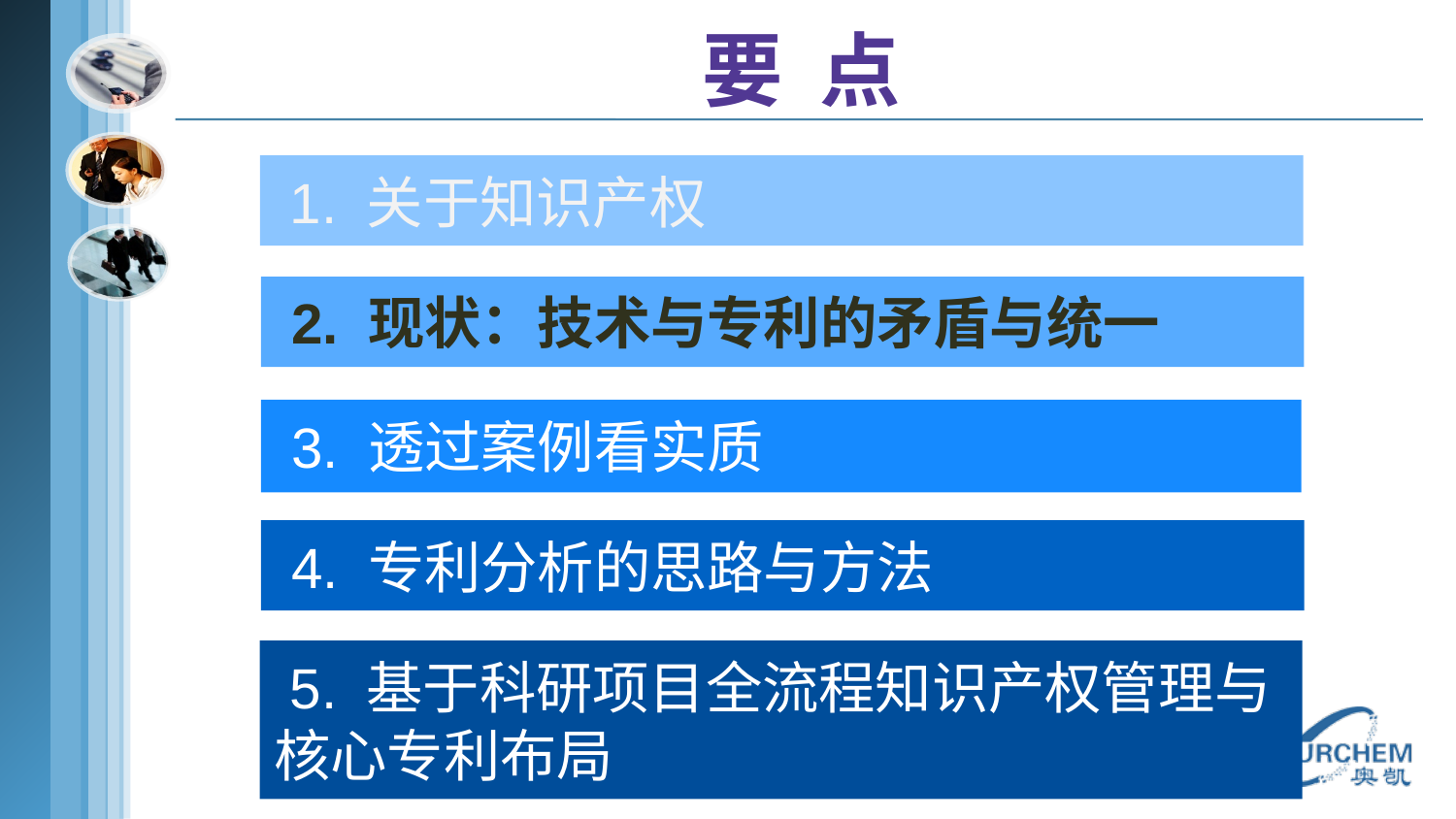

# 要  点
 1. 关于知识产权
 2. 现状：技术与专利的矛盾与统一
 3. 透过案例看实质
 4. 专利分析的思路与方法
 5. 基于科研项目全流程知识产权管理与核心专利布局